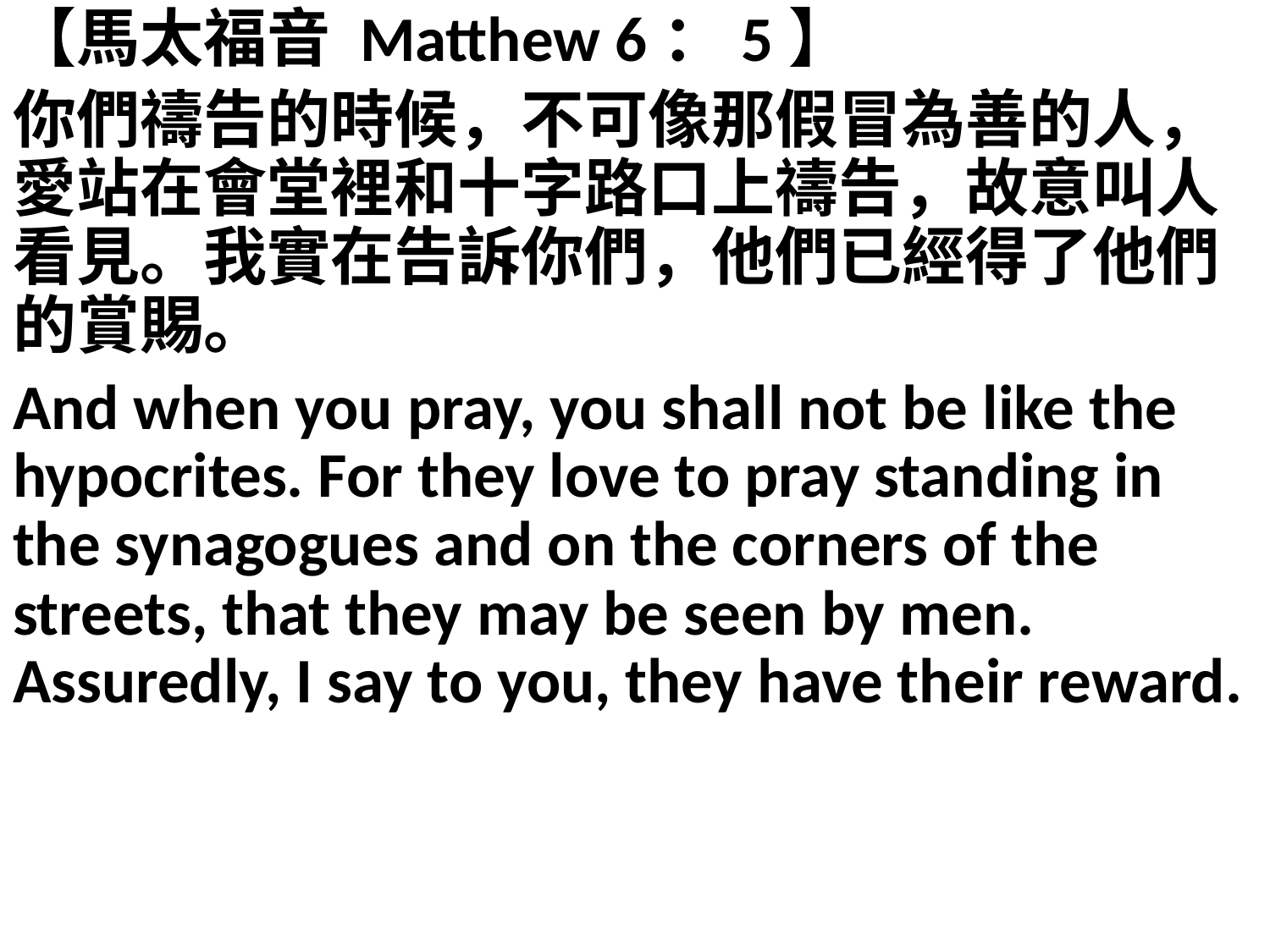

【馬太福音 Matthew 6：5】
你們禱告的時候，不可像那假冒為善的人，愛站在會堂裡和十字路口上禱告，故意叫人看見。我實在告訴你們，他們已經得了他們的賞賜。
And when you pray, you shall not be like the hypocrites. For they love to pray standing in the synagogues and on the corners of the streets, that they may be seen by men. Assuredly, I say to you, they have their reward.